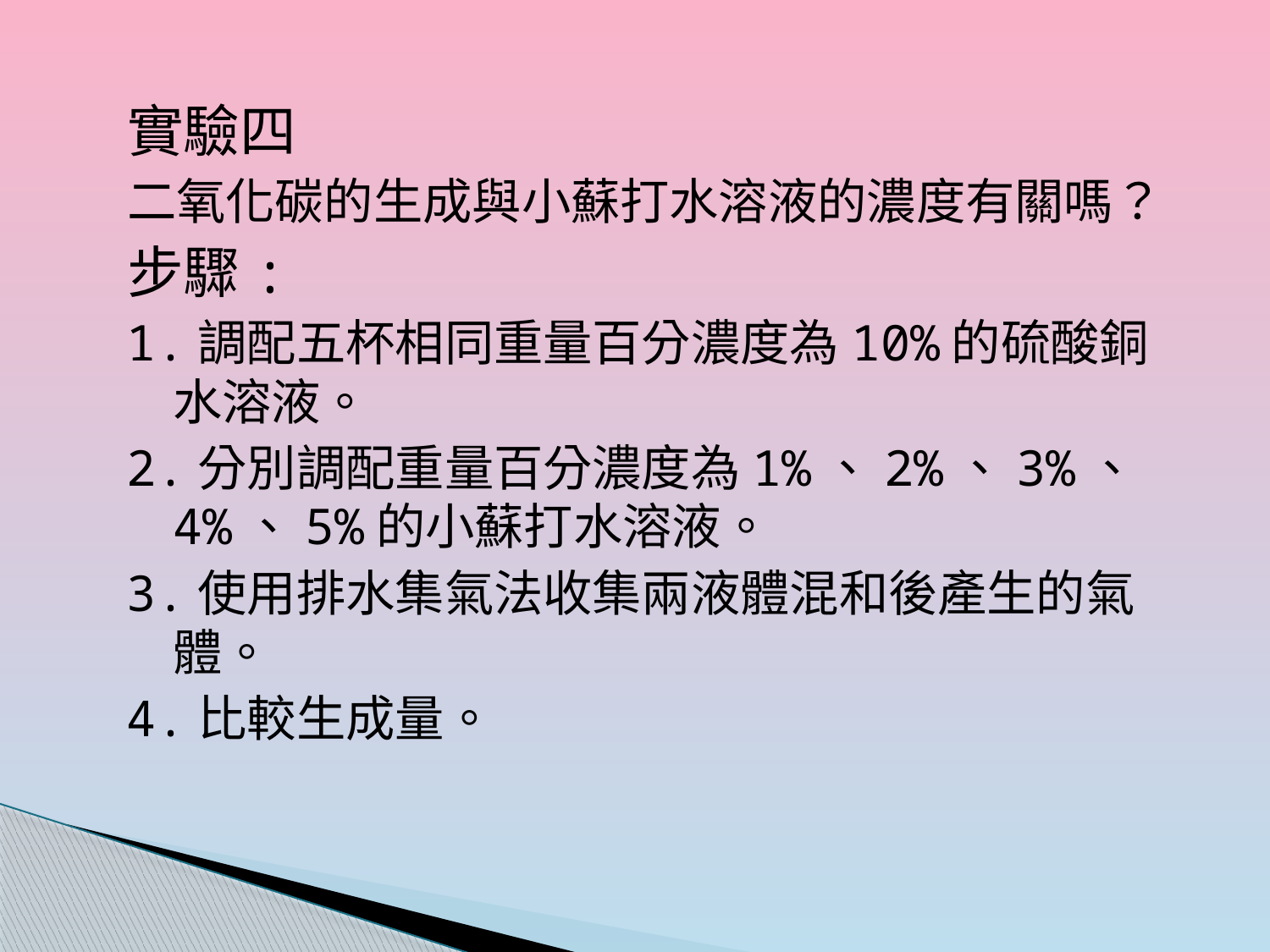

實驗四
二氧化碳的生成與小蘇打水溶液的濃度有關嗎？
步驟:
1.調配五杯相同重量百分濃度為10%的硫酸銅水溶液。
2.分別調配重量百分濃度為1%、2%、3%、4%、5%的小蘇打水溶液。
3.使用排水集氣法收集兩液體混和後產生的氣體。
4.比較生成量。